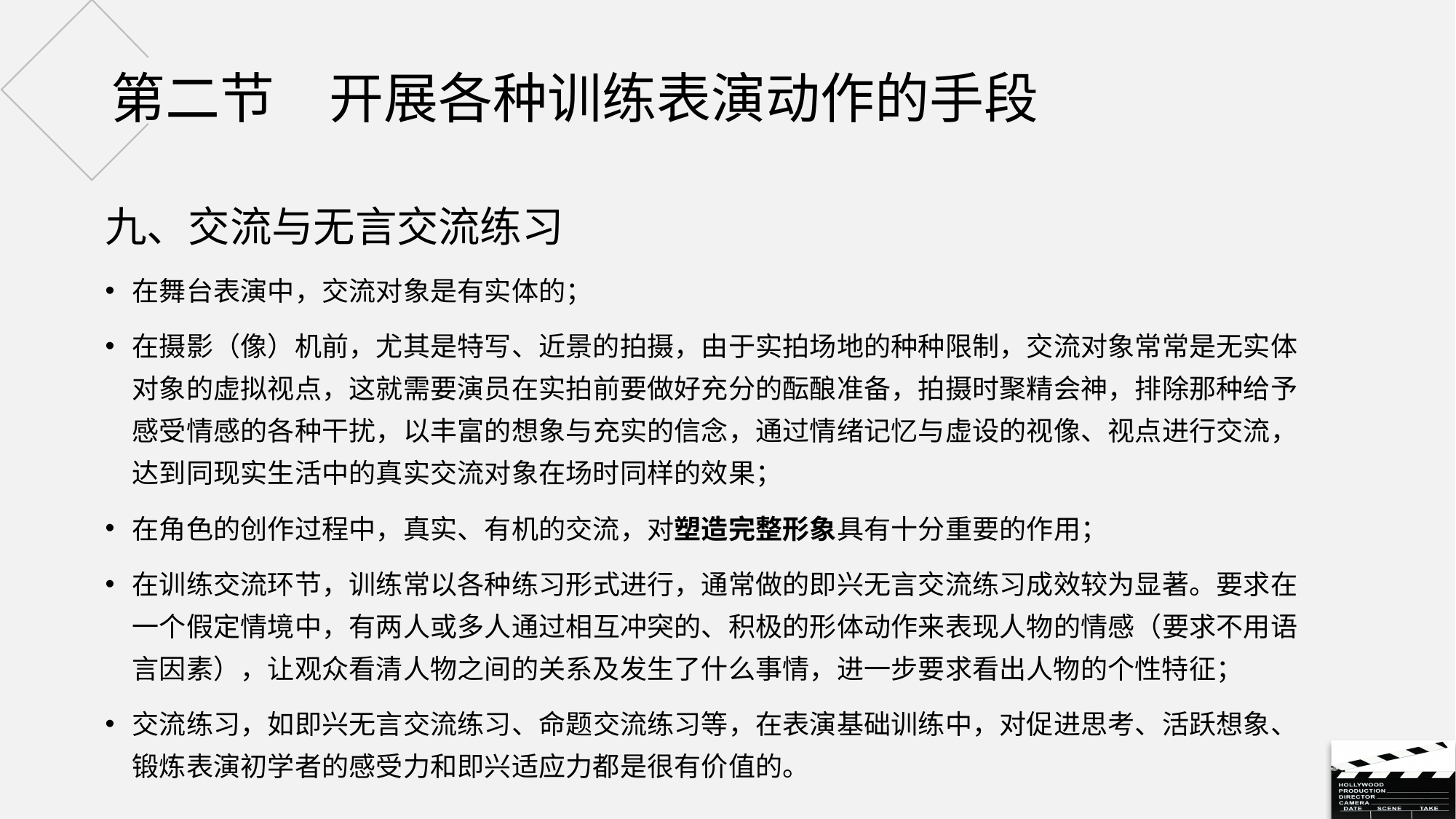

# 第二节	开展各种训练表演动作的手段
九、交流与无言交流练习
在舞台表演中，交流对象是有实体的；
在摄影（像）机前，尤其是特写、近景的拍摄，由于实拍场地的种种限制，交流对象常常是无实体对象的虚拟视点，这就需要演员在实拍前要做好充分的酝酿准备，拍摄时聚精会神，排除那种给予感受情感的各种干扰，以丰富的想象与充实的信念，通过情绪记忆与虚设的视像、视点进行交流，达到同现实生活中的真实交流对象在场时同样的效果；
在角色的创作过程中，真实、有机的交流，对塑造完整形象具有十分重要的作用；
在训练交流环节，训练常以各种练习形式进行，通常做的即兴无言交流练习成效较为显著。要求在一个假定情境中，有两人或多人通过相互冲突的、积极的形体动作来表现人物的情感（要求不用语言因素），让观众看清人物之间的关系及发生了什么事情，进一步要求看出人物的个性特征；
交流练习，如即兴无言交流练习、命题交流练习等，在表演基础训练中，对促进思考、活跃想象、锻炼表演初学者的感受力和即兴适应力都是很有价值的。